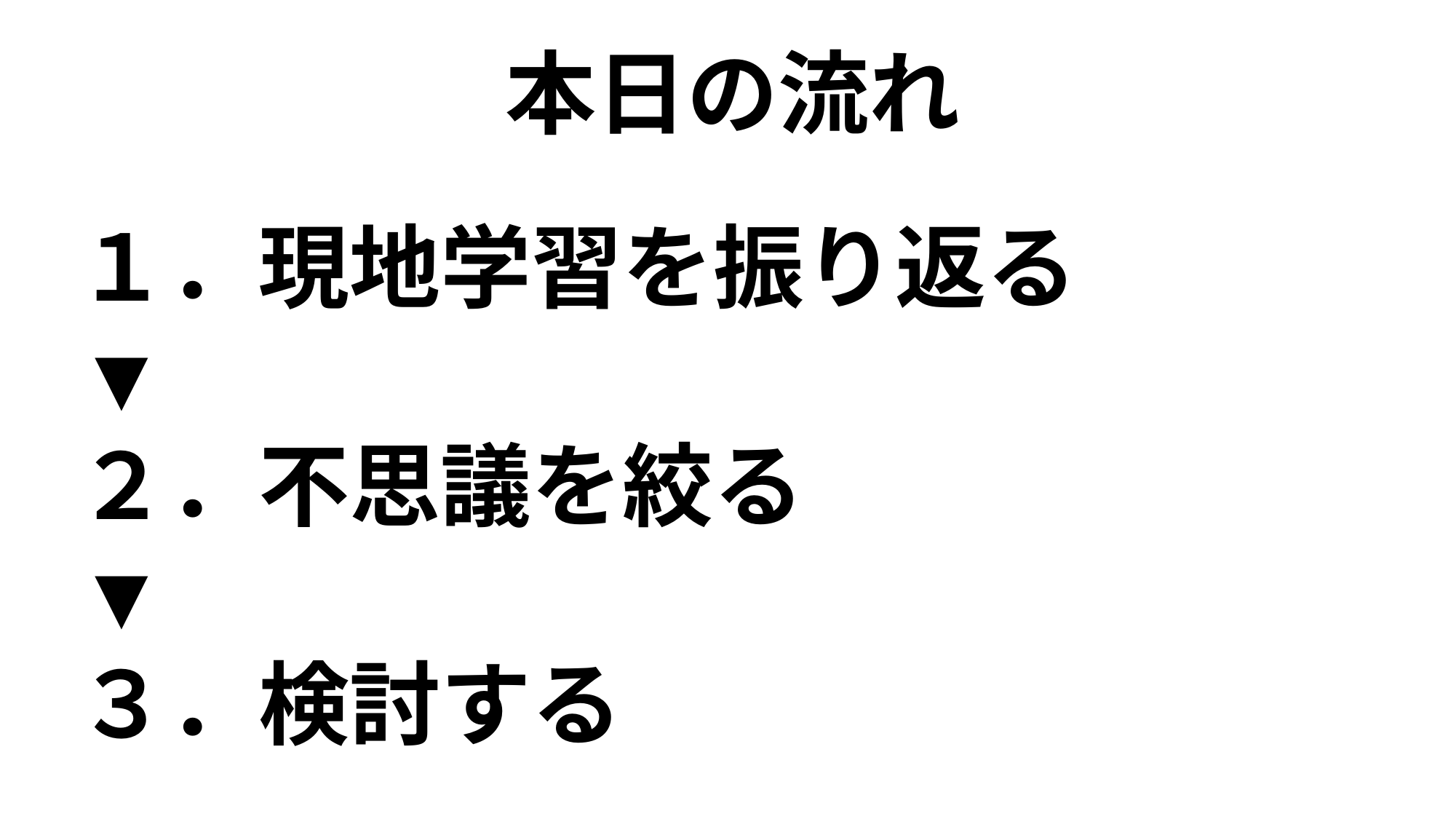

# 本日の流れ
１．現地学習を振り返る
▼
２．不思議を絞る
▼
３．検討する